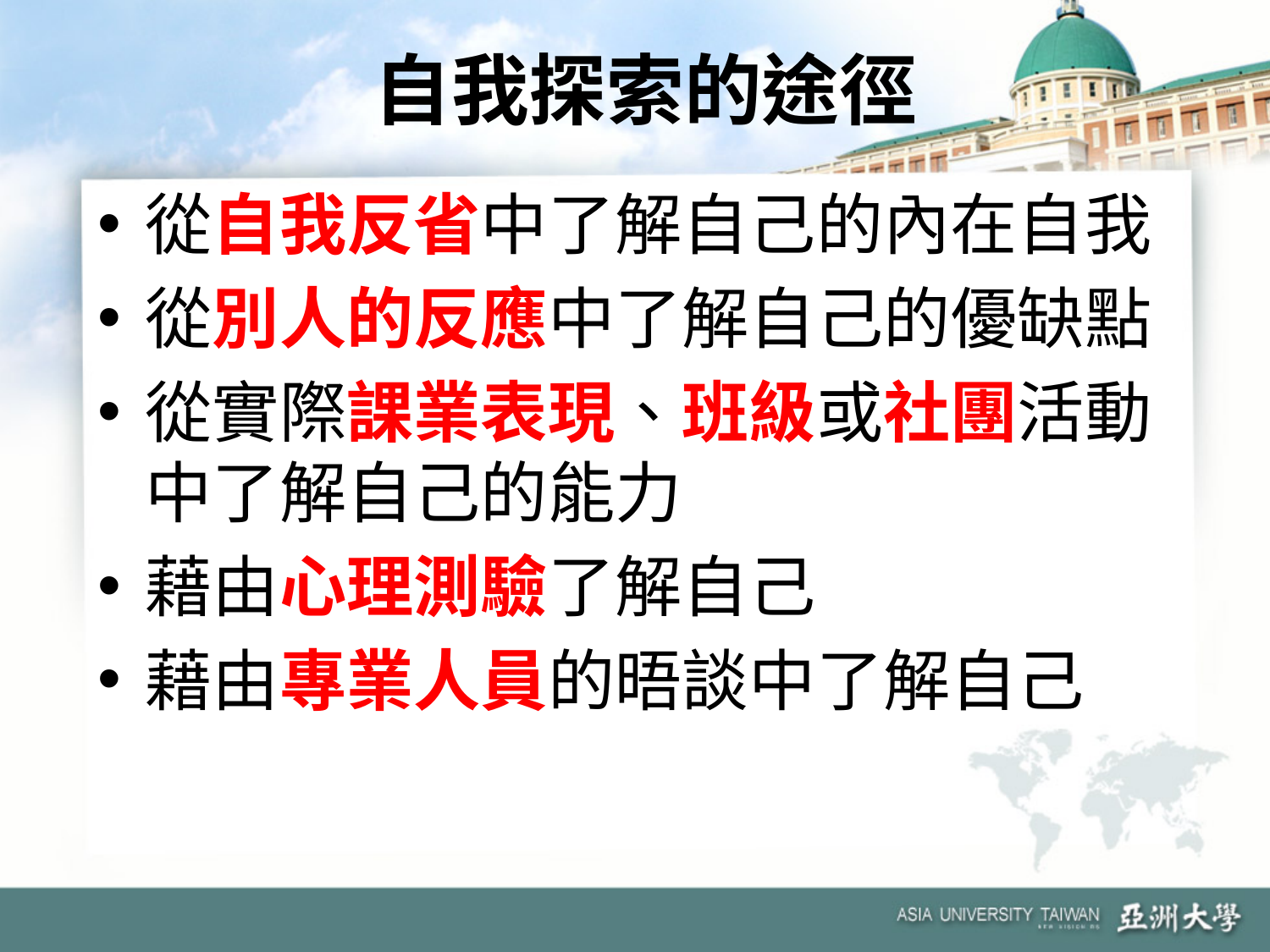

# 自我探索的途徑
從自我反省中了解自己的內在自我
從別人的反應中了解自己的優缺點
從實際課業表現、班級或社團活動中了解自己的能力
藉由心理測驗了解自己
藉由專業人員的晤談中了解自己